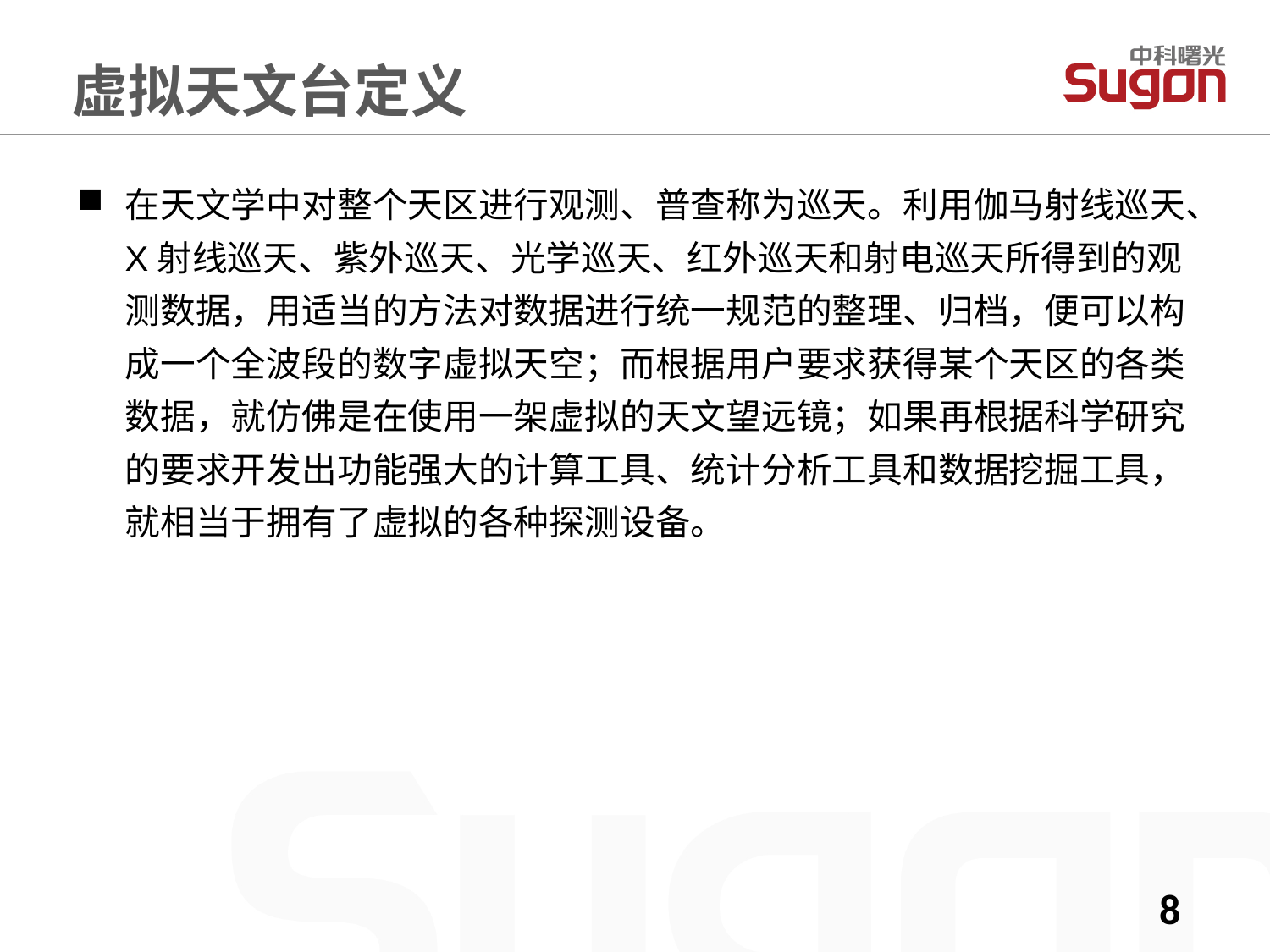

虚拟天文台定义
在天文学中对整个天区进行观测、普查称为巡天。利用伽马射线巡天、X射线巡天、紫外巡天、光学巡天、红外巡天和射电巡天所得到的观测数据，用适当的方法对数据进行统一规范的整理、归档，便可以构成一个全波段的数字虚拟天空；而根据用户要求获得某个天区的各类数据，就仿佛是在使用一架虚拟的天文望远镜；如果再根据科学研究的要求开发出功能强大的计算工具、统计分析工具和数据挖掘工具，就相当于拥有了虚拟的各种探测设备。